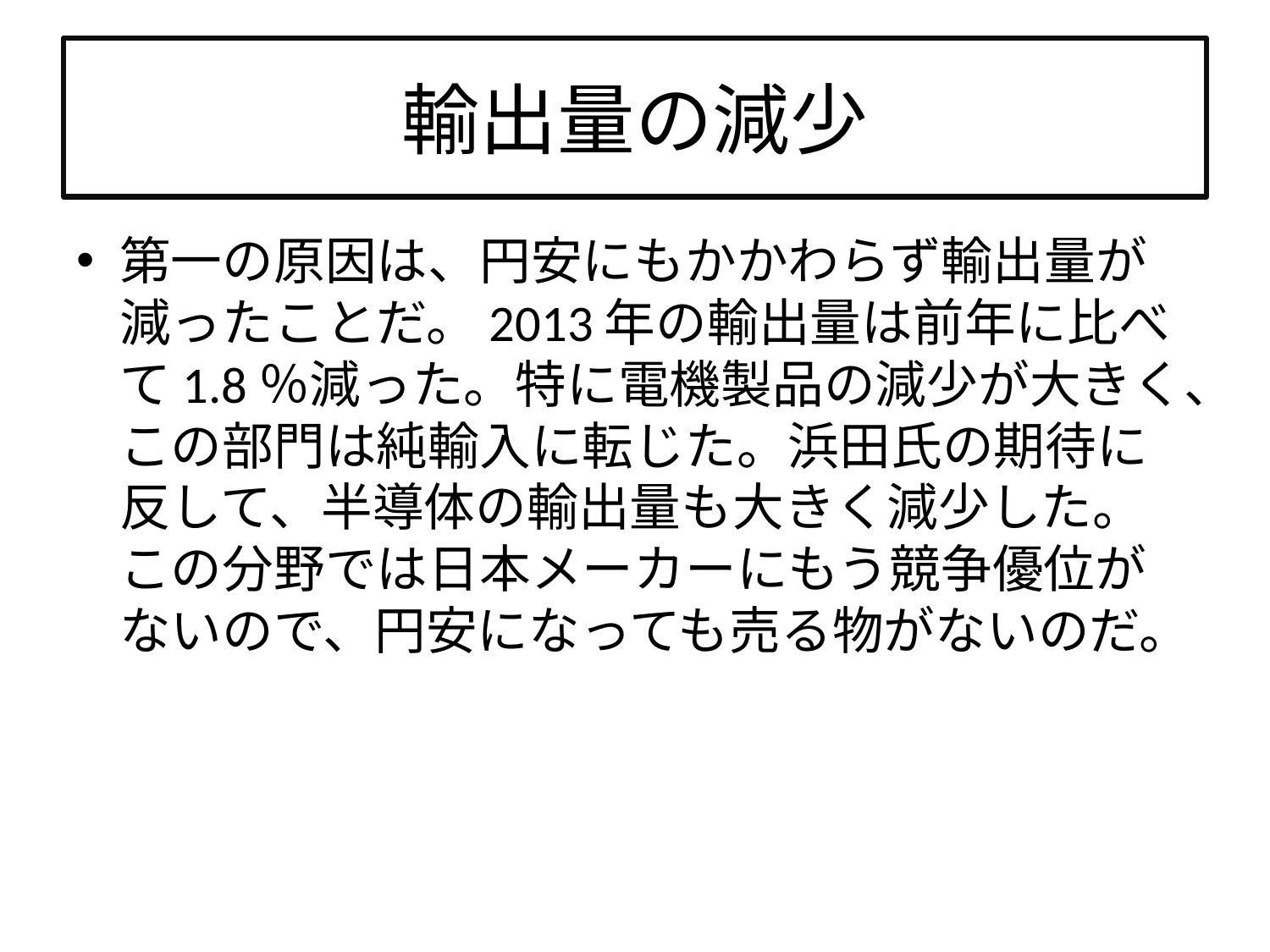

# 輸出量の減少
第一の原因は、円安にもかかわらず輸出量が減ったことだ。2013年の輸出量は前年に比べて1.8％減った。特に電機製品の減少が大きく、この部門は純輸入に転じた。浜田氏の期待に反して、半導体の輸出量も大きく減少した。この分野では日本メーカーにもう競争優位がないので、円安になっても売る物がないのだ。